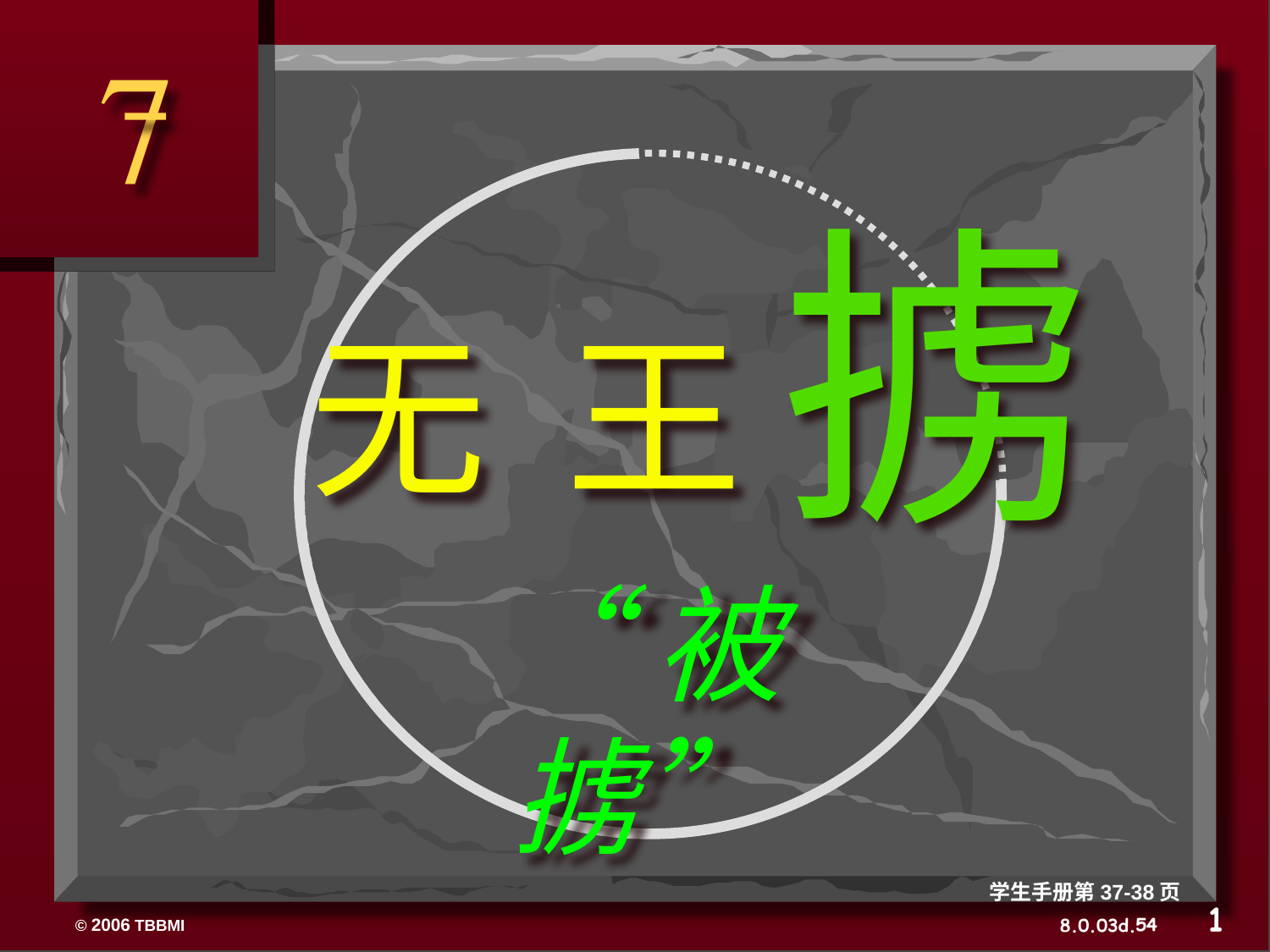

7

掳

无  王

“被掳”
学生手册第37-38页
1
54